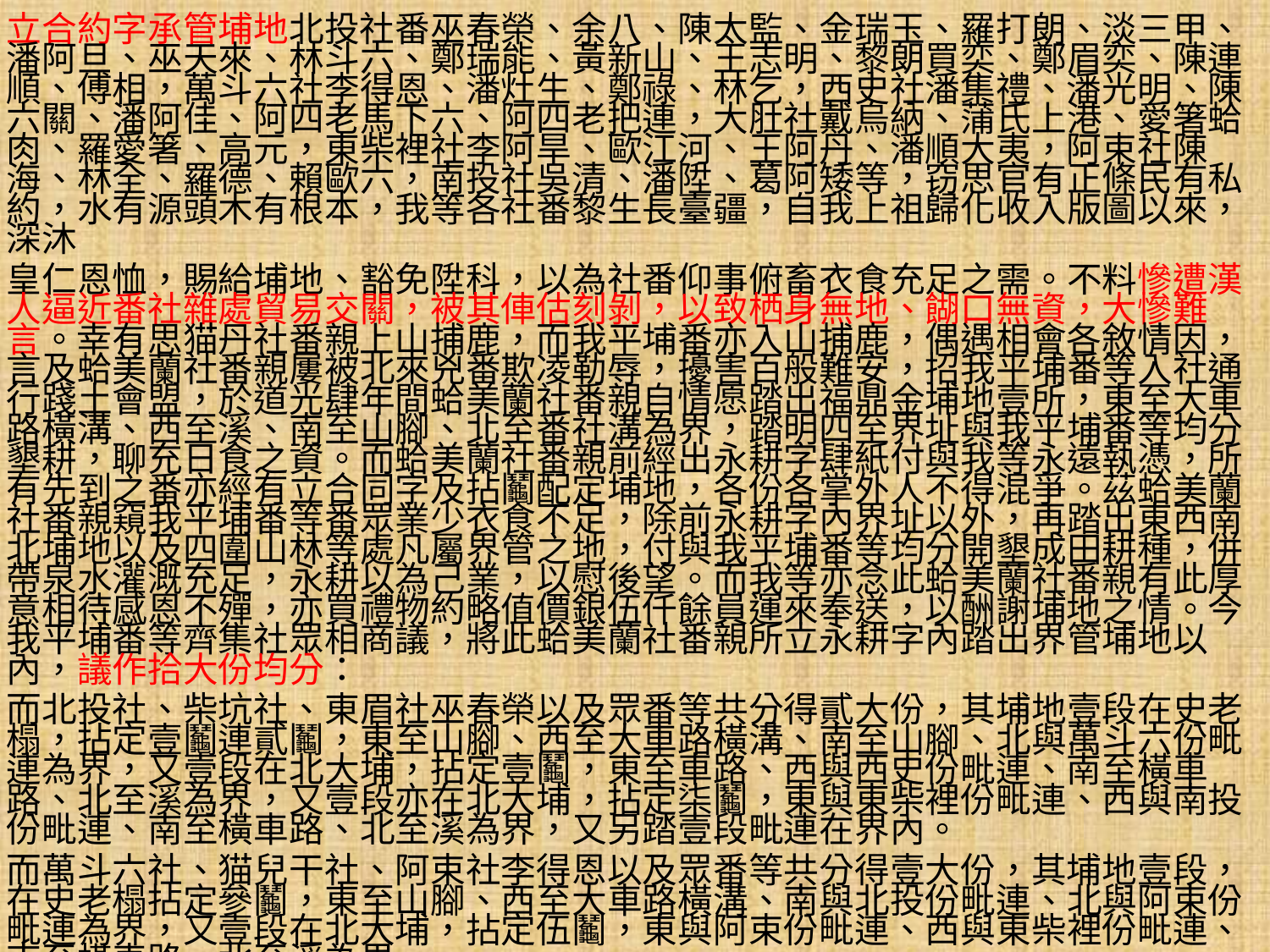

立合約字承管埔地北投社番巫春榮、余八、陳太監、金瑞玉、羅打朗、淡三甲、潘阿旦、巫天來、林斗六、鄭瑞能、黃新山、王志明、黎朗買奕、鄭眉奕、陳連順、傅相，萬斗六社李得恩、潘灶生、鄭祿、林乞，西史社潘集禮、潘光明、陳六關、潘阿佳、阿四老馬下六、阿四老把連，大肚社戴烏納、蒲氏上港、愛箸蛤肉、羅愛箸、高元，東柴裡社李阿旱、歐江河、王阿丹、潘順大夷，阿束社陳海、林全、羅德、賴歐六，南投社吳清、潘陞、葛阿矮等，窃思官有正條民有私約，水有源頭木有根本，我等各社番黎生長臺疆，自我上祖歸化收入版圖以來，深沐
皇仁恩恤，賜給埔地、豁免陞科，以為社番仰事俯畜衣食充足之需。不料慘遭漢人逼近番社雜處貿易交關，被其俥估刻剝，以致栖身無地、餬口無資，大慘難言。幸有思猫丹社番親上山捕鹿，而我平埔番亦入山捕鹿，偶遇相會各敘情因，言及蛤美蘭社番親屢被北來兇番欺凌勒辱，擾害百般難安，招我平埔番等入社通行踐土會盟，於道光肆年間蛤美蘭社番親自情愿踏出福鼎金埔地壹所，東至大車路橫溝、西至溪、南至山腳、北至番社溝為界，踏明四至界址與我平埔番等均分墾耕，聊充日食之資。而蛤美蘭社番親前經出永耕字肆紙付與我等永遠執憑，所有先到之番亦經有立合同字及拈鬮配定埔地，各份各掌外人不得混爭。茲蛤美蘭社番親窺我平埔番等番眾業少衣食不足，除前永耕字內界址以外，再踏出東西南北埔地以及四圍山林等處凡屬界管之地，付與我平埔番等均分開墾成田耕種，併帶泉水灌溉充足，永耕以為己業，以慰後望。而我等亦念此蛤美蘭社番親有此厚意相待感恩不殫，亦買禮物約略值價銀伍仟餘員運來奉送，以酬謝埔地之情。今我平埔番等齊集社眾相商議，將此蛤美蘭社番親所立永耕字內踏出界管埔地以內，議作拾大份均分：
而北投社、柴坑社、東眉社巫春榮以及眾番等共分得貳大份，其埔地壹段在史老榻，拈定壹鬮連貳鬮，東至山腳、西至大車路橫溝、南至山腳、北與萬斗六份毗連為界，又壹段在北大埔，拈定壹鬮，東至車路、西與西史份毗連、南至橫車路、北至溪為界，又壹段亦在北大埔，拈定柒鬮，東與東柴裡份毗連、西與南投份毗連、南至橫車路、北至溪為界，又另踏壹段毗連在界內。
而萬斗六社、猫兒干社、阿束社李得恩以及眾番等共分得壹大份，其埔地壹段，在史老榻拈定參鬮，東至山腳、西至大車路橫溝、南與北投份毗連、北與阿束份毗連為界，又壹段在北大埔，拈定伍鬮，東與阿束份毗連、西與東柴裡份毗連、南至橫車路、北至溪為界。